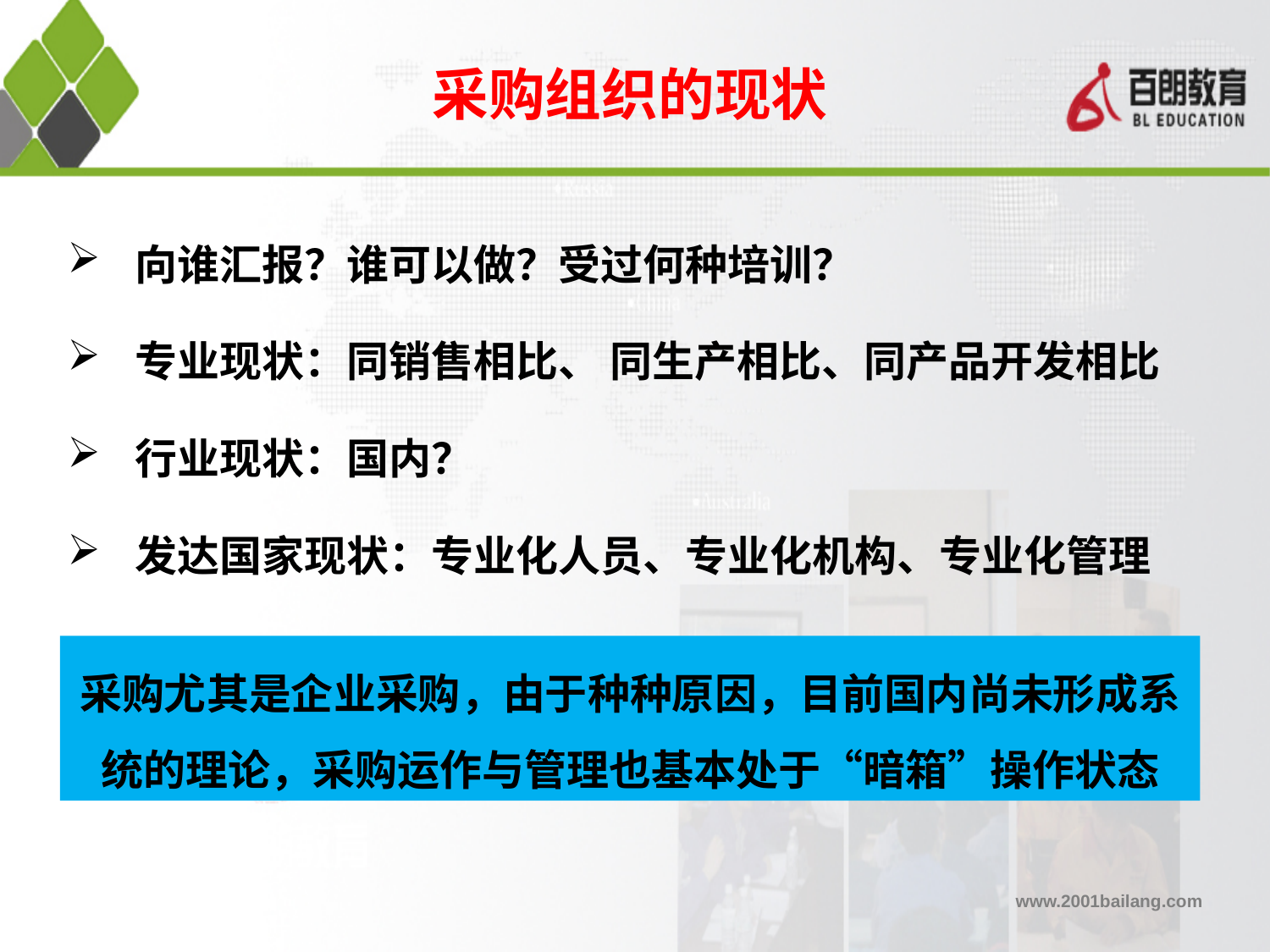

采购组织的现状
 向谁汇报？谁可以做？受过何种培训？
 专业现状：同销售相比、 同生产相比、同产品开发相比
 行业现状：国内？
 发达国家现状：专业化人员、专业化机构、专业化管理
采购尤其是企业采购，由于种种原因，目前国内尚未形成系统的理论，采购运作与管理也基本处于“暗箱”操作状态